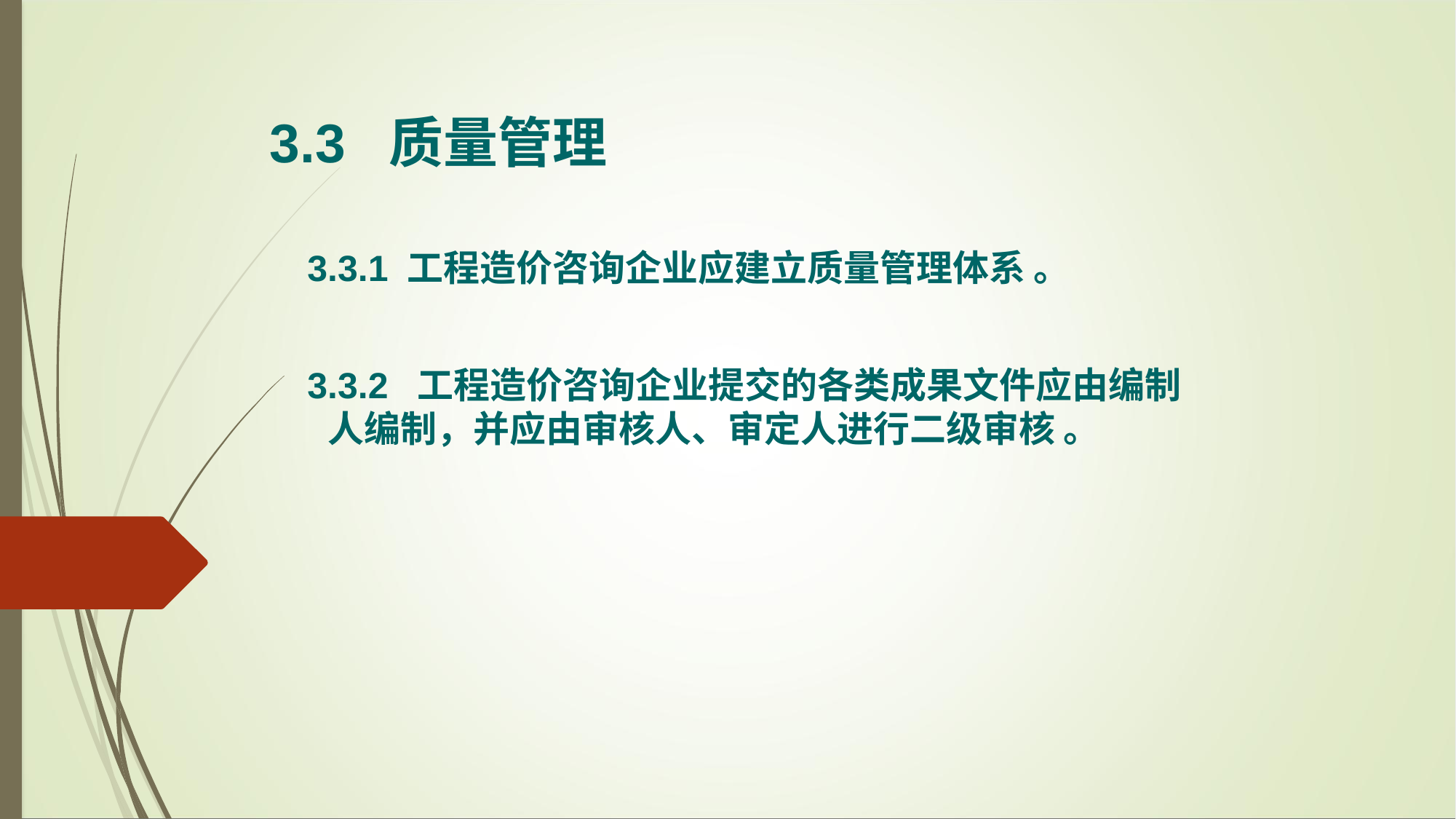

3.3  质量管理
  3.3.1 工程造价咨询企业应建立质量管理体系 。

  3.3.2  工程造价咨询企业提交的各类成果文件应由编制人编制，并应由审核人、审定人进行二级审核 。